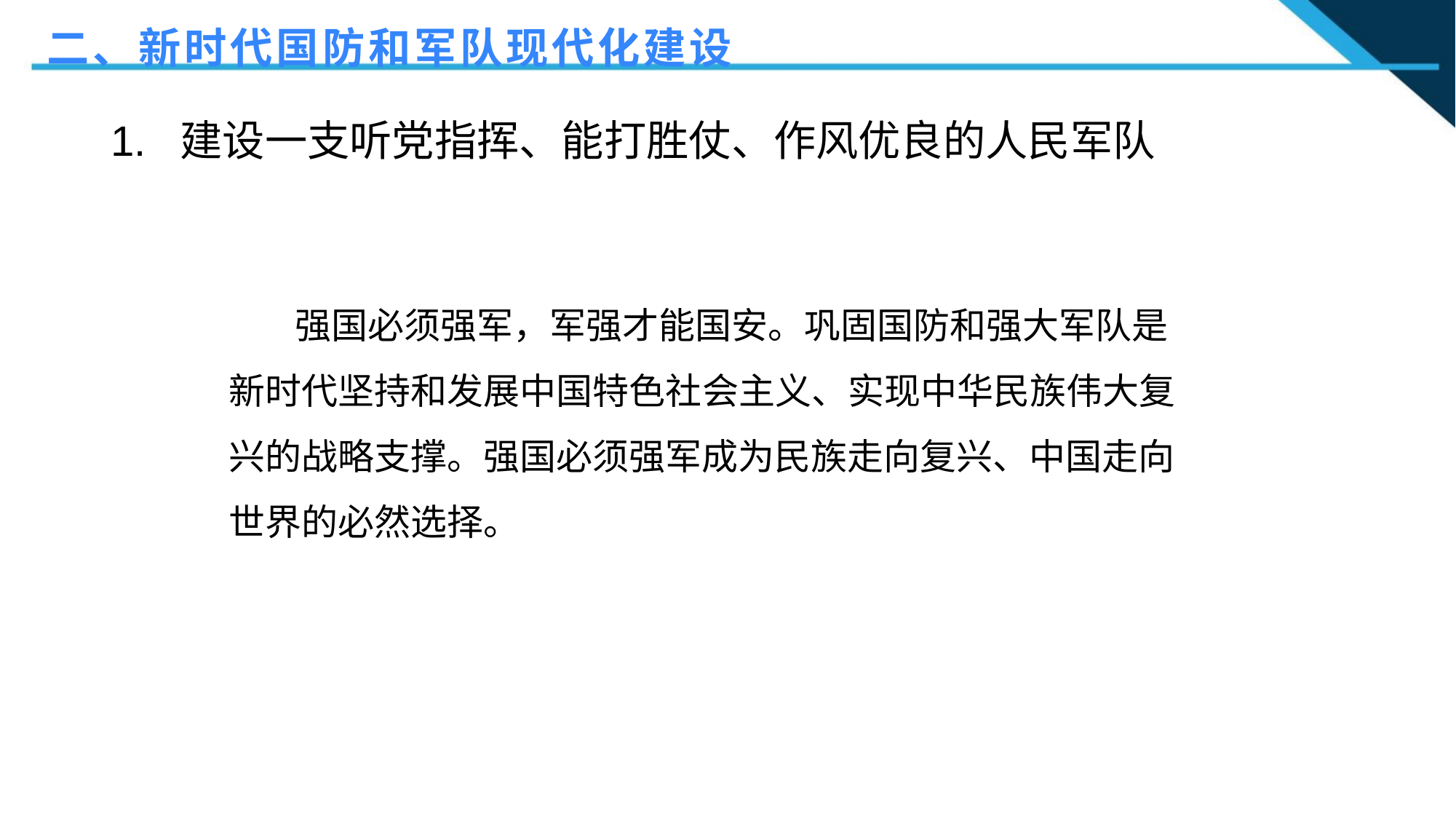

二、新时代国防和军队现代化建设
1.  建设一支听党指挥、能打胜仗、作风优良的人民军队
       强国必须强军，军强才能国安。巩固国防和强大军队是新时代坚持和发展中国特色社会主义、实现中华民族伟大复兴的战略支撑。强国必须强军成为民族走向复兴、中国走向世界的必然选择。